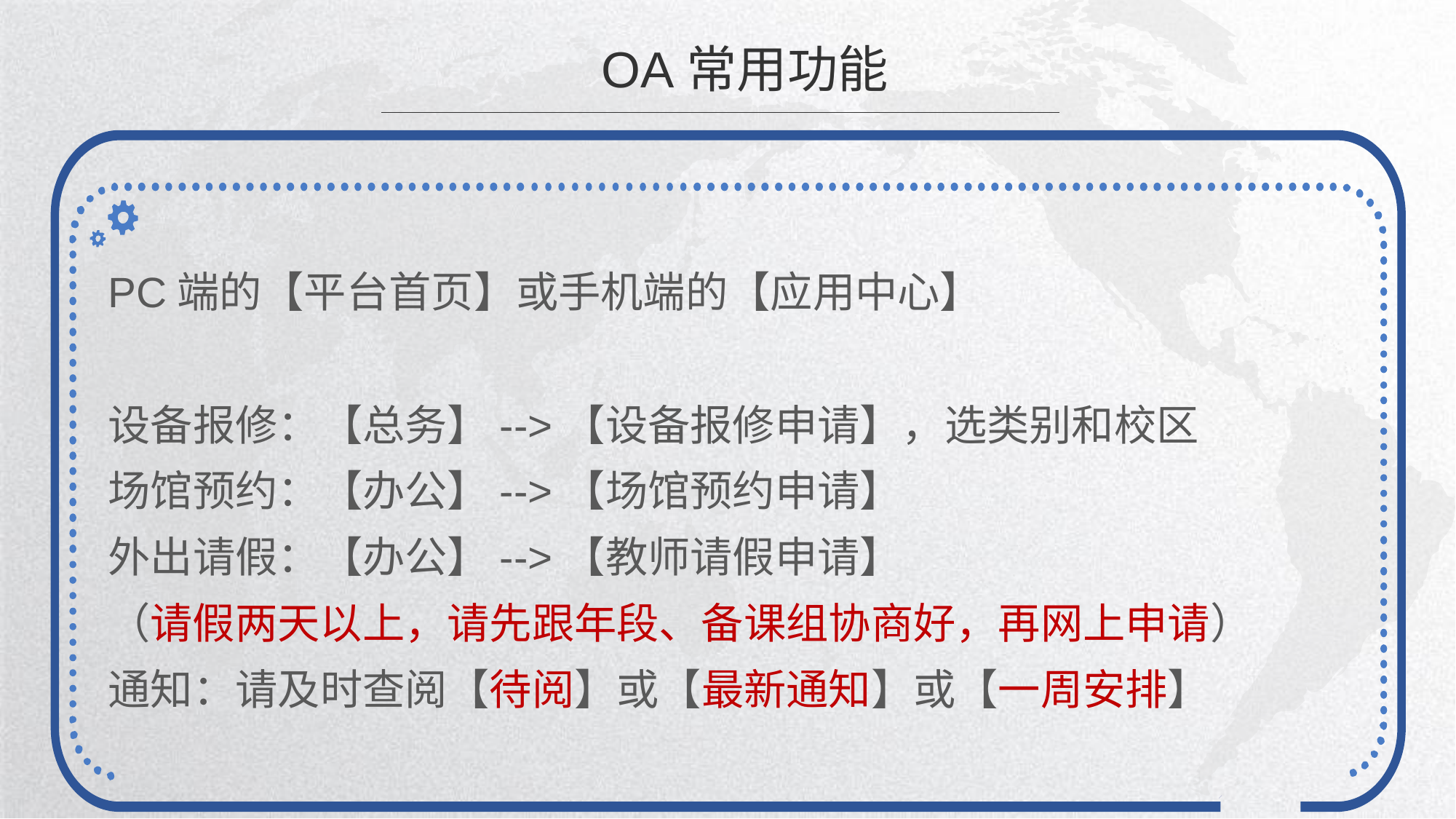

OA常用功能

PC端的【平台首页】或手机端的【应用中心】

设备报修：【总务】-->【设备报修申请】，选类别和校区
场馆预约：【办公】-->【场馆预约申请】
外出请假：【办公】-->【教师请假申请】
（请假两天以上，请先跟年段、备课组协商好，再网上申请）
通知：请及时查阅【待阅】或【最新通知】或【一周安排】